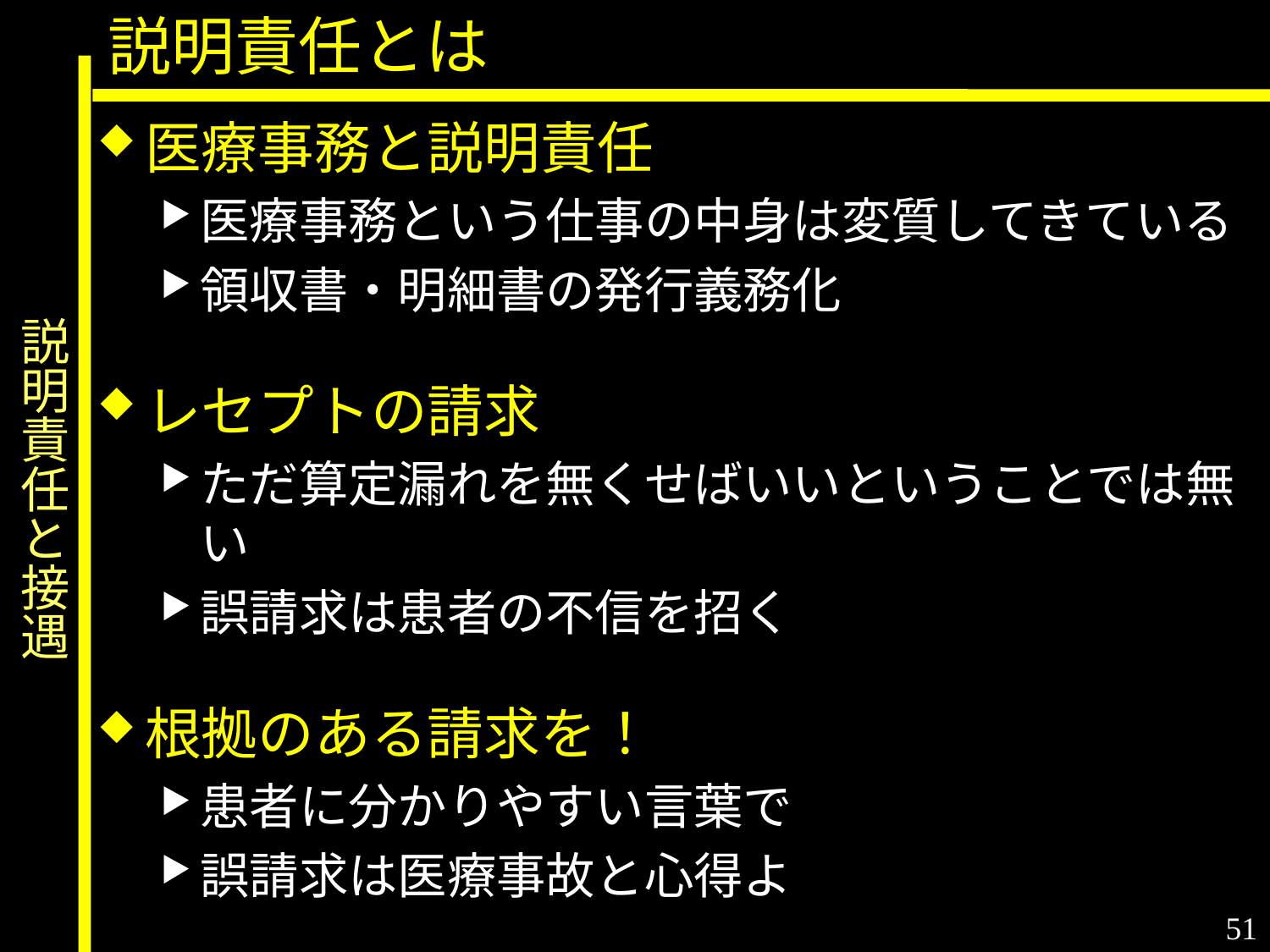

説明責任とは

医療事務と説明責任
医療事務という仕事の中身は変質してきている
領収書・明細書の発行義務化

レセプトの請求
ただ算定漏れを無くせばいいということでは無い
誤請求は患者の不信を招く

根拠のある請求を！
患者に分かりやすい言葉で
誤請求は医療事故と心得よ
# 説明責任と接遇
51